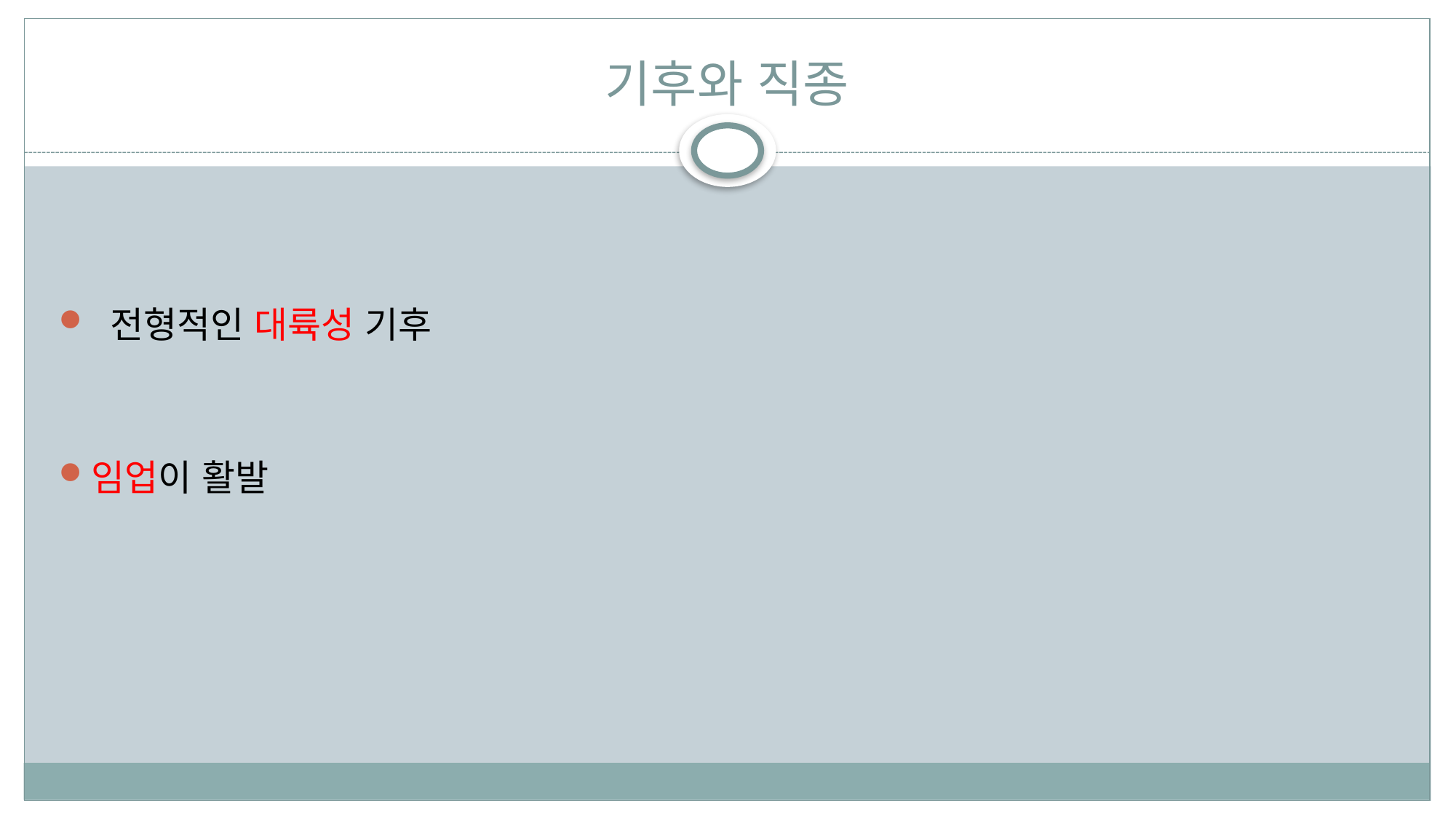

# 기후와 직종

 전형적인 대륙성 기후

임업이 활발